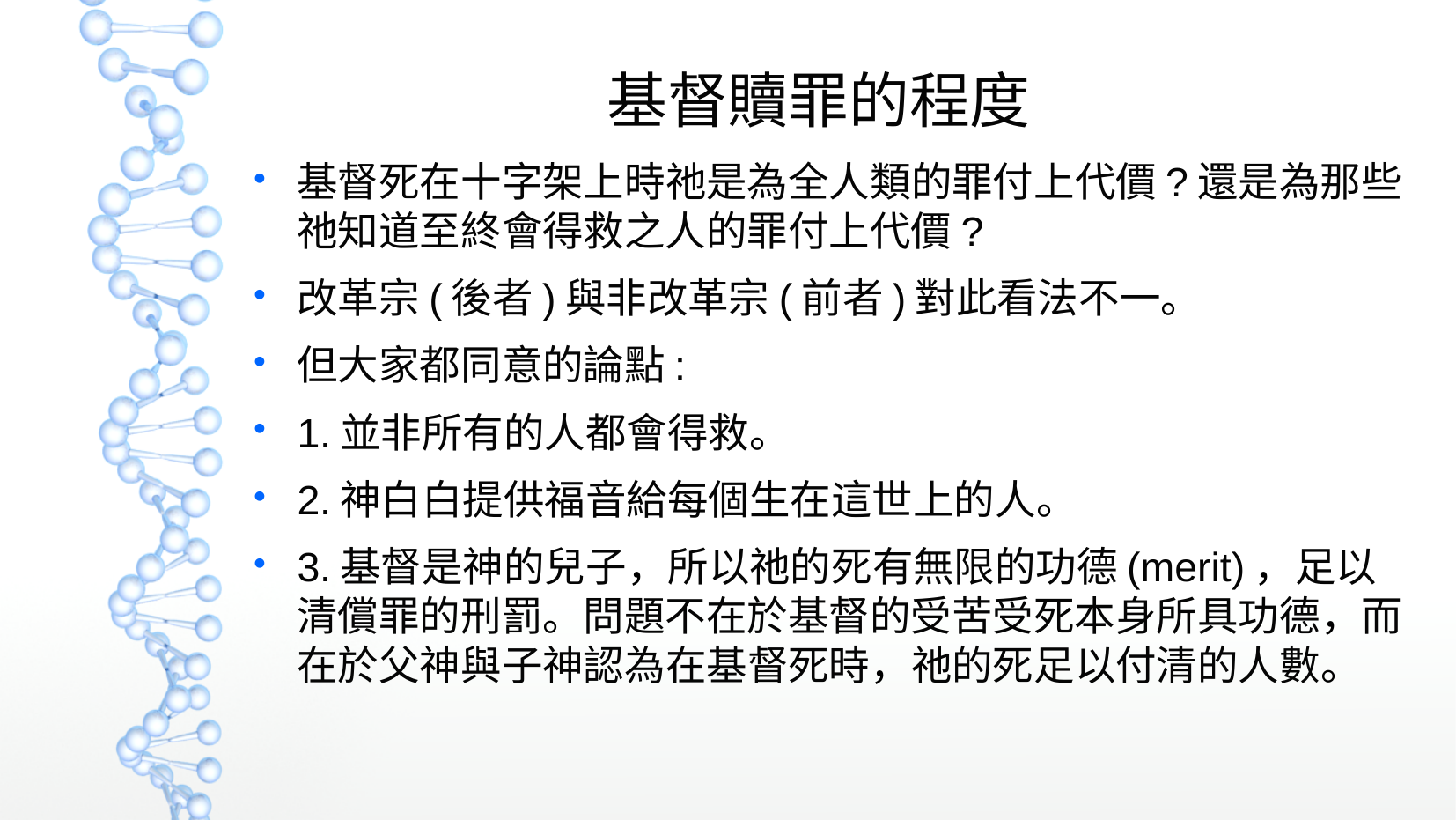

基督贖罪的程度
基督死在十字架上時祂是為全人類的罪付上代價?還是為那些祂知道至終會得救之人的罪付上代價?
改革宗(後者)與非改革宗(前者)對此看法不一。
但大家都同意的論點:
1.並非所有的人都會得救。
2.神白白提供福音給每個生在這世上的人。
3.基督是神的兒子，所以祂的死有無限的功德(merit)，足以清償罪的刑罰。問題不在於基督的受苦受死本身所具功德，而在於父神與子神認為在基督死時，祂的死足以付清的人數。